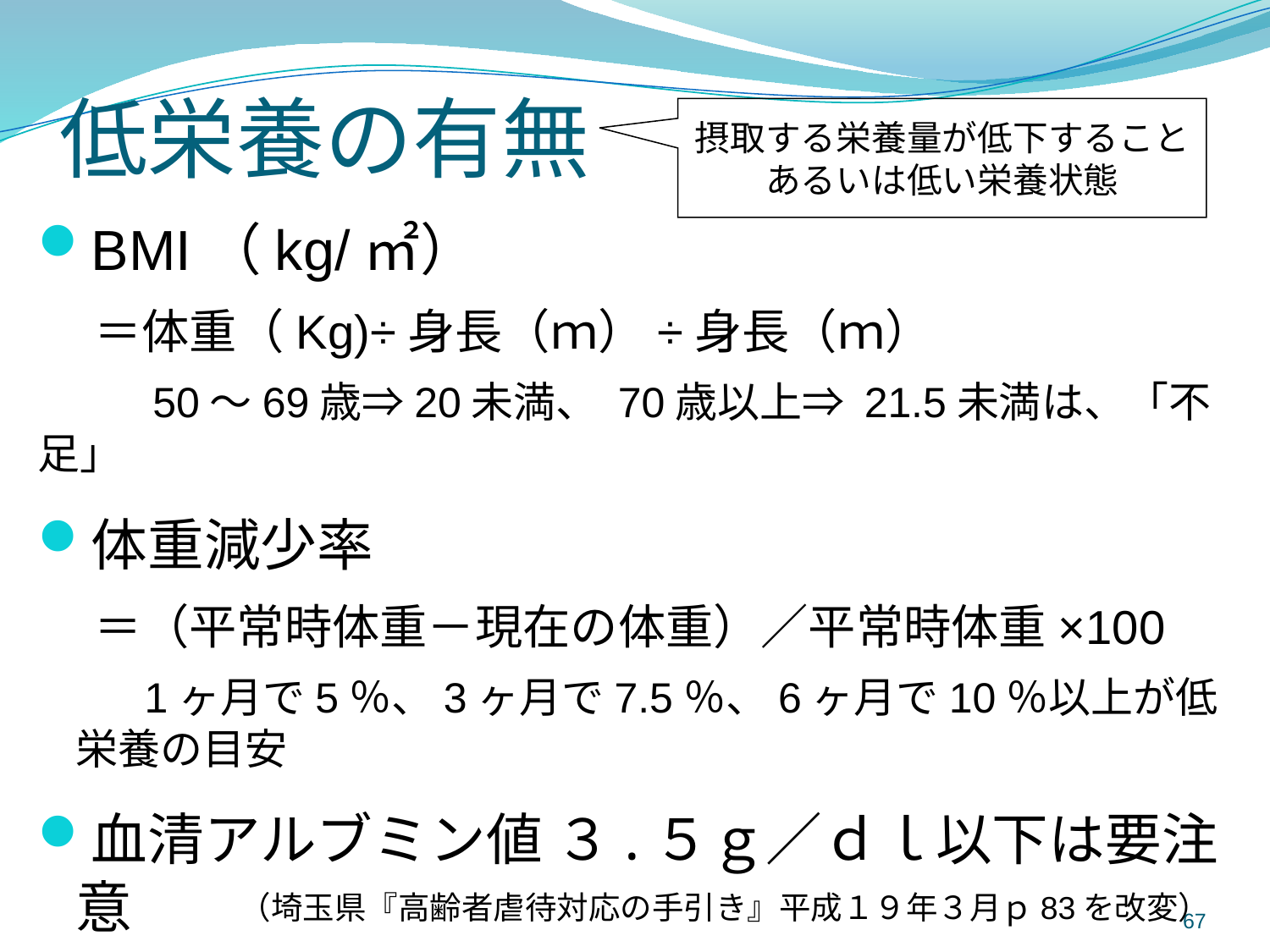

低栄養の有無
摂取する栄養量が低下すること
あるいは低い栄養状態
BMI（kg/㎡）
　＝体重（Kg)÷身長（ｍ）÷身長（ｍ）
　　 50～69歳⇒20未満、 70歳以上⇒ 21.5未満は、「不足」

体重減少率
　＝（平常時体重－現在の体重）／平常時体重×100
　　1ヶ月で5％、3ヶ月で7.5％、6ヶ月で10％以上が低栄養の目安

血清アルブミン値 ３.５ｇ／ｄｌ以下は要注意
　※低栄養は、褥瘡や浮腫の原因にもなる

（埼玉県『高齢者虐待対応の手引き』平成１９年３月ｐ83を改変）
67